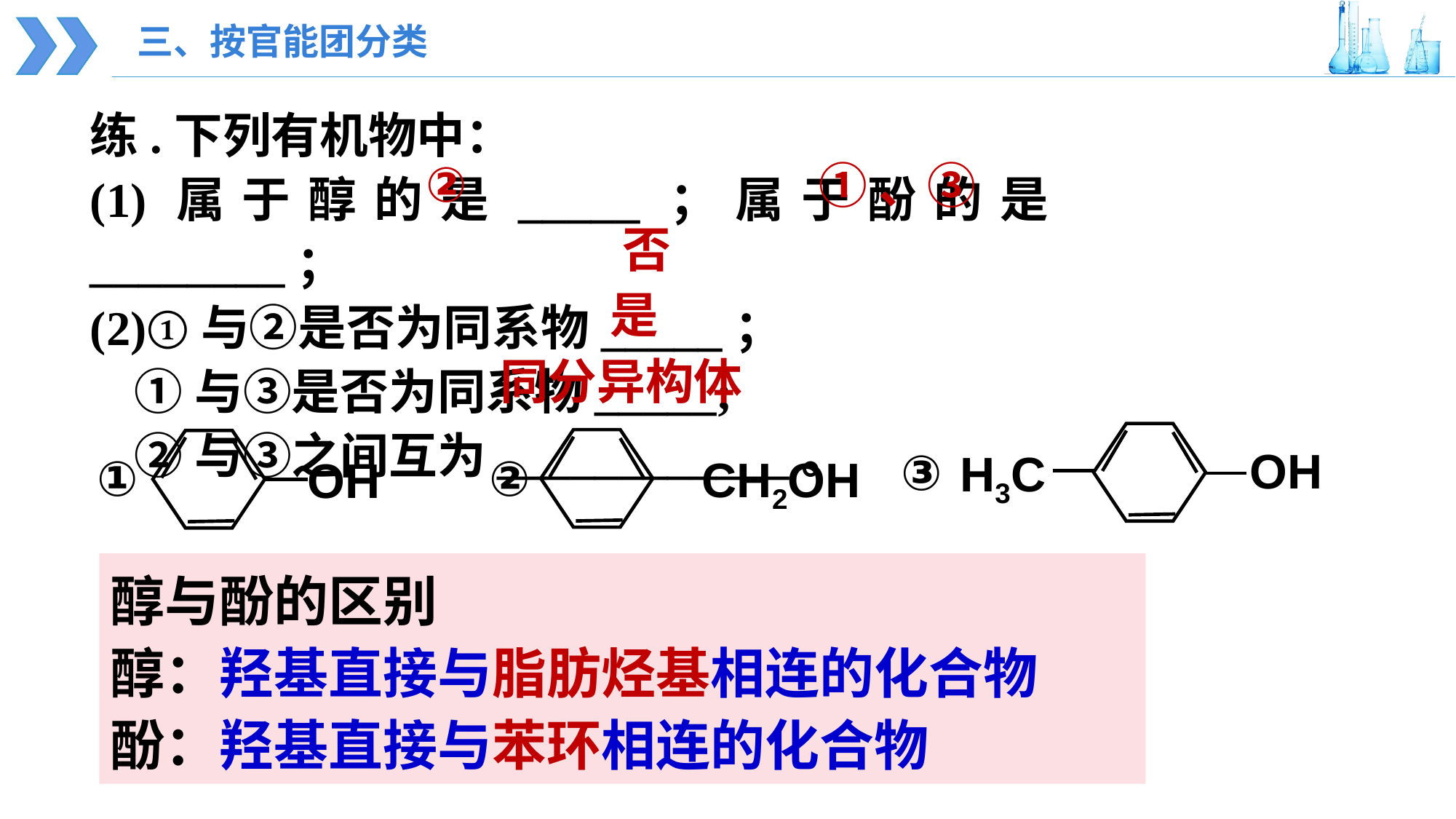

三、按官能团分类
练.下列有机物中：
(1)属于醇的是_____；属于酚的是________；
(2)①与②是否为同系物_____；
    ①与③是否为同系物_____;
    ②与③之间互为____________。
②
①、③
否
是
同分异构体

OH
③
H3C

CH2OH
②

OH
①
醇与酚的区别
醇：羟基直接与脂肪烃基相连的化合物
酚：羟基直接与苯环相连的化合物